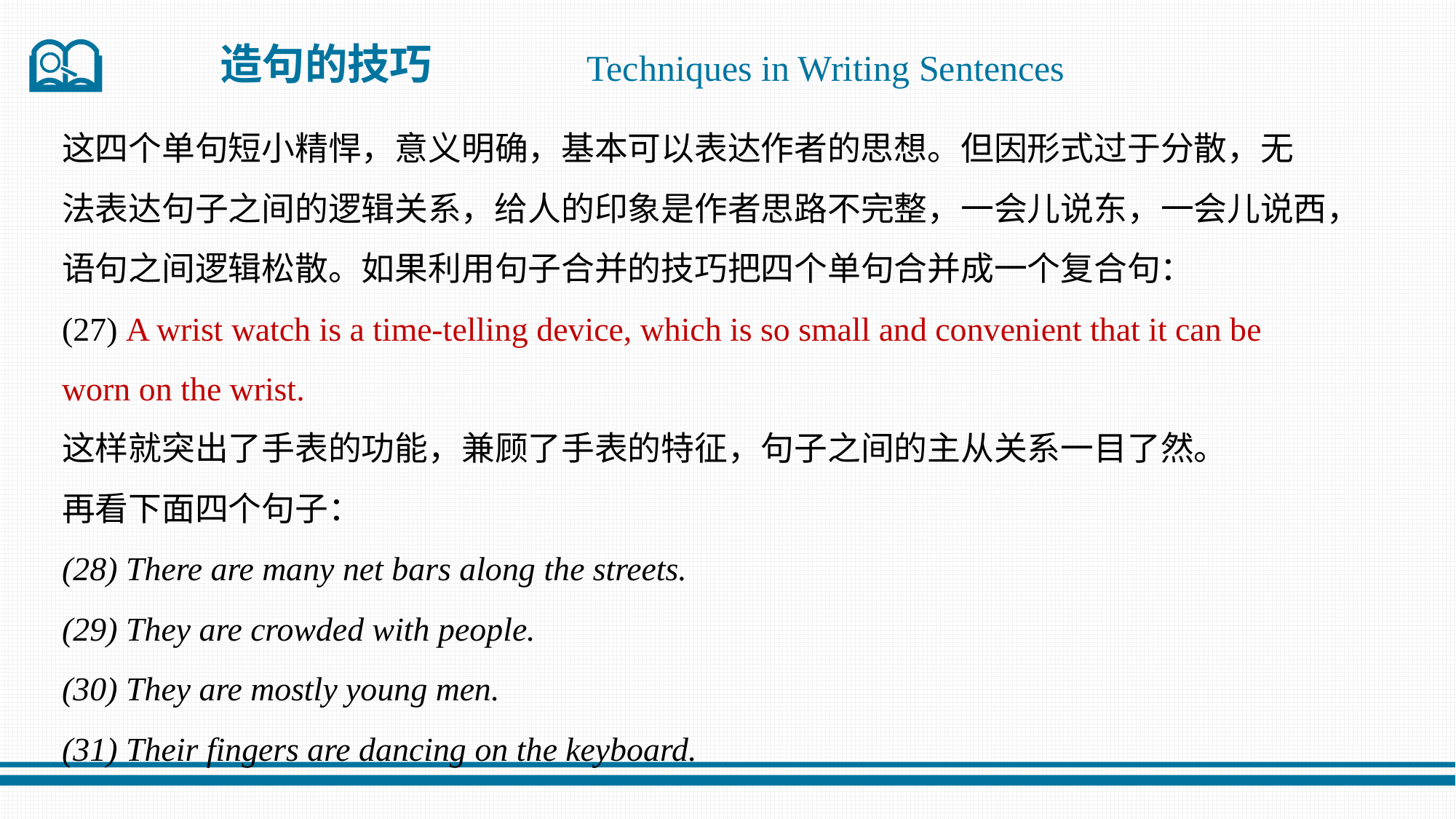

造句的技巧
Techniques in Writing Sentences
这四个单句短小精悍，意义明确，基本可以表达作者的思想。但因形式过于分散，无
法表达句子之间的逻辑关系，给人的印象是作者思路不完整，一会儿说东，一会儿说西，
语句之间逻辑松散。如果利用句子合并的技巧把四个单句合并成一个复合句：
(27) A wrist watch is a time-telling device, which is so small and convenient that it can be
worn on the wrist.
这样就突出了手表的功能，兼顾了手表的特征，句子之间的主从关系一目了然。
再看下面四个句子：
(28) There are many net bars along the streets.
(29) They are crowded with people.
(30) They are mostly young men.
(31) Their fingers are dancing on the keyboard.